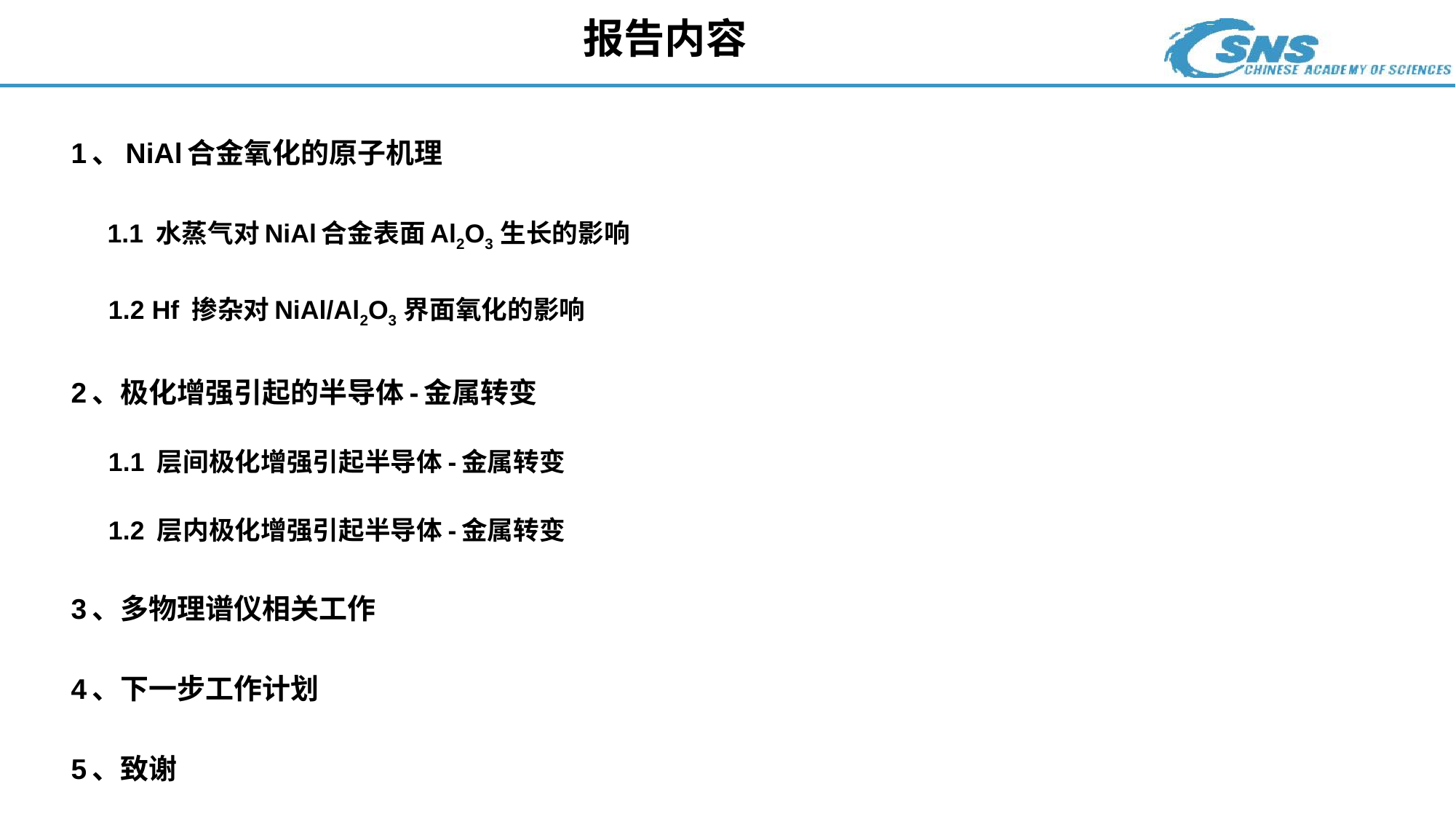

# 报告内容
1、NiAl合金氧化的原子机理
     1.1 水蒸气对NiAl合金表面Al2O3 生长的影响
1.2 Hf 掺杂对NiAl/Al2O3 界面氧化的影响
2、极化增强引起的半导体-金属转变
1.1 层间极化增强引起半导体-金属转变
1.2 层内极化增强引起半导体-金属转变
3、多物理谱仪相关工作
4、下一步工作计划
5、致谢